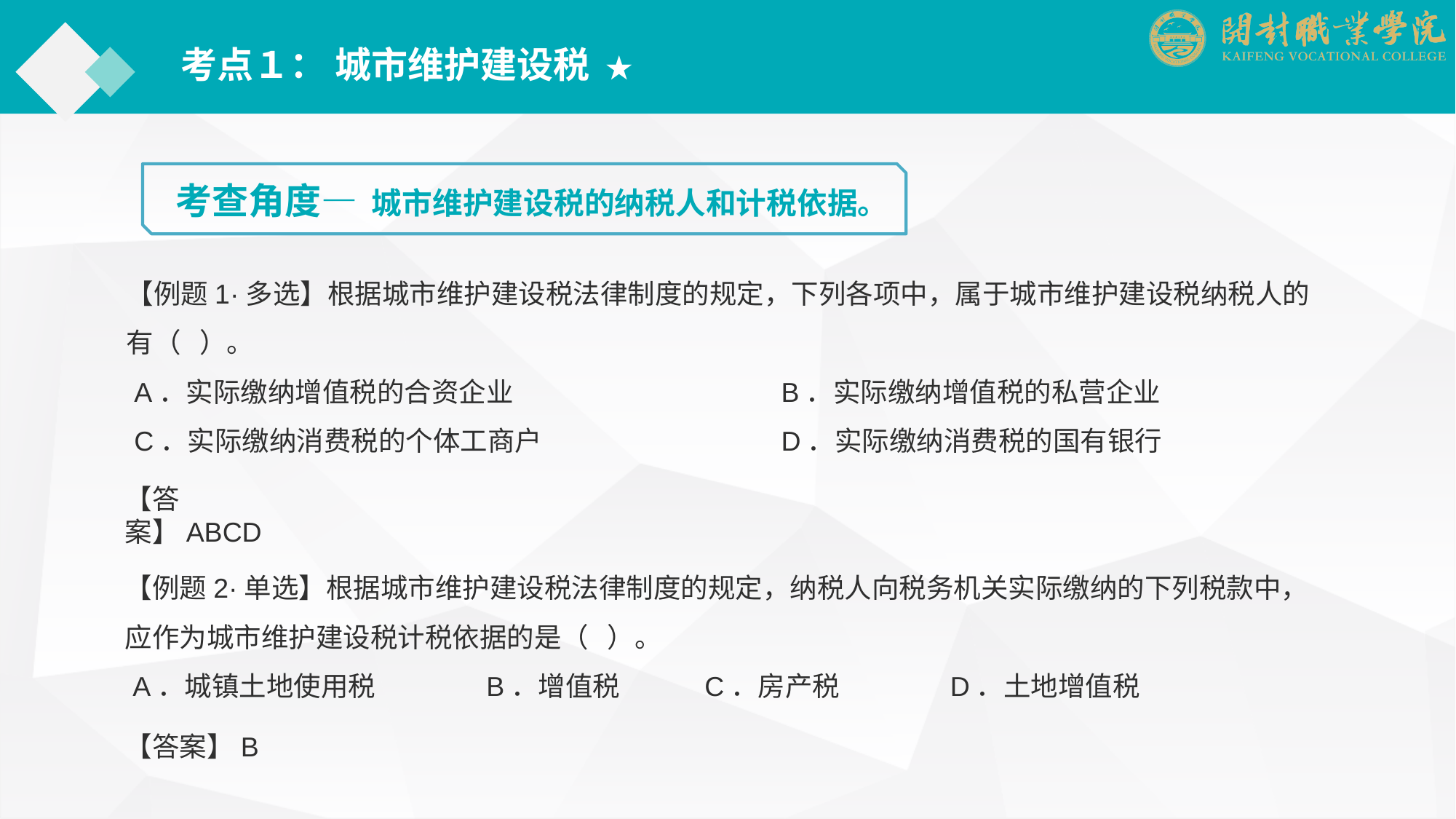

考点１： 城市维护建设税  ★

考查角度—  城市维护建设税的纳税人和计税依据。
【例题1·多选】根据城市维护建设税法律制度的规定，下列各项中，属于城市维护建设税纳税人的有（   ）。
 A．实际缴纳增值税的合资企业			B．实际缴纳增值税的私营企业
 C．实际缴纳消费税的个体工商户			D．实际缴纳消费税的国有银行
【答案】ABCD
【例题2·单选】根据城市维护建设税法律制度的规定，纳税人向税务机关实际缴纳的下列税款中，应作为城市维护建设税计税依据的是（   ）。
 A．城镇土地使用税	　B．增值税	　C．房产税	　　D．土地增值税
【答案】B